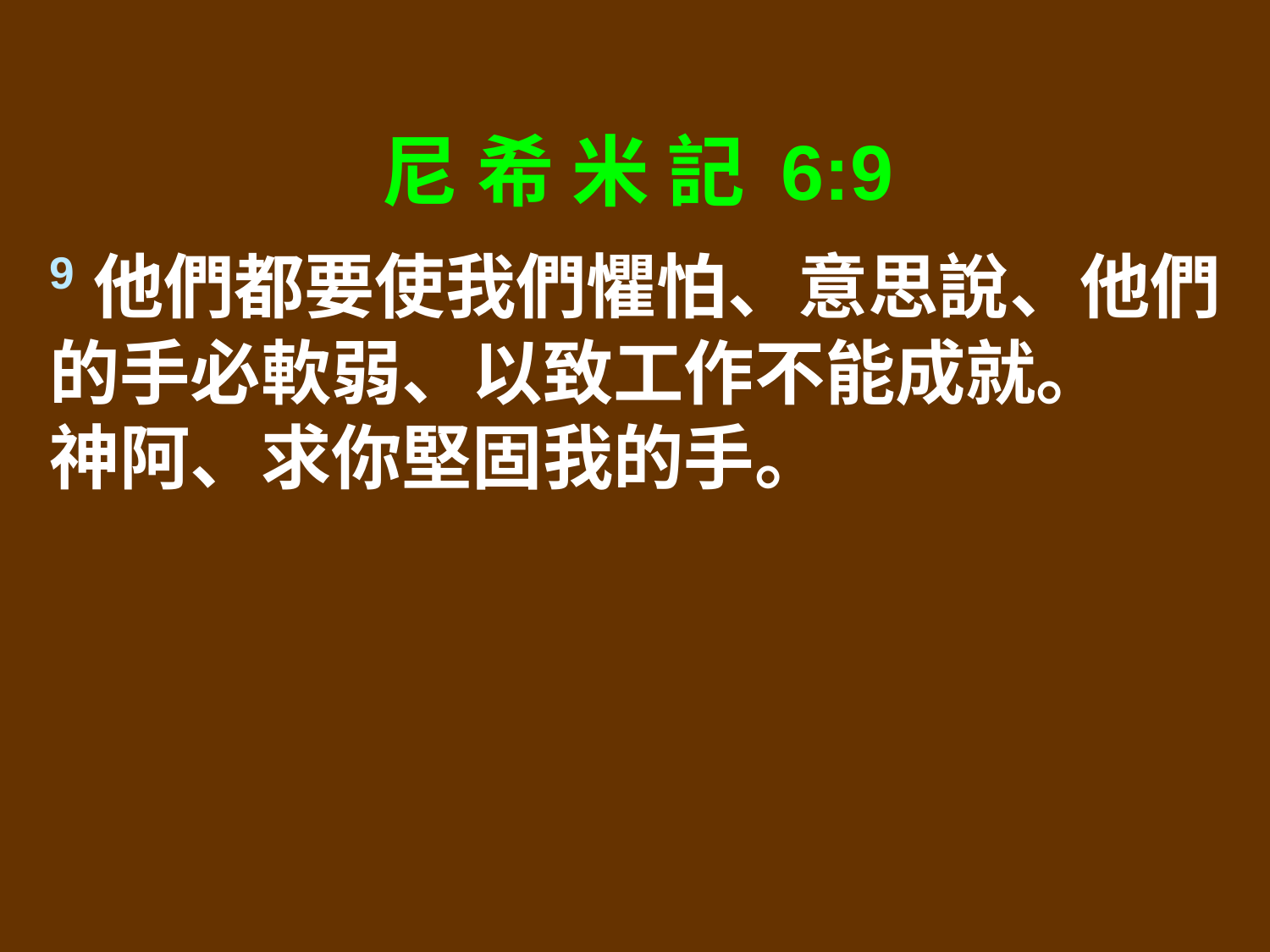

尼 希 米 記 6:9
9他們都要使我們懼怕、意思說、他們的手必軟弱、以致工作不能成就。　神阿、求你堅固我的手。